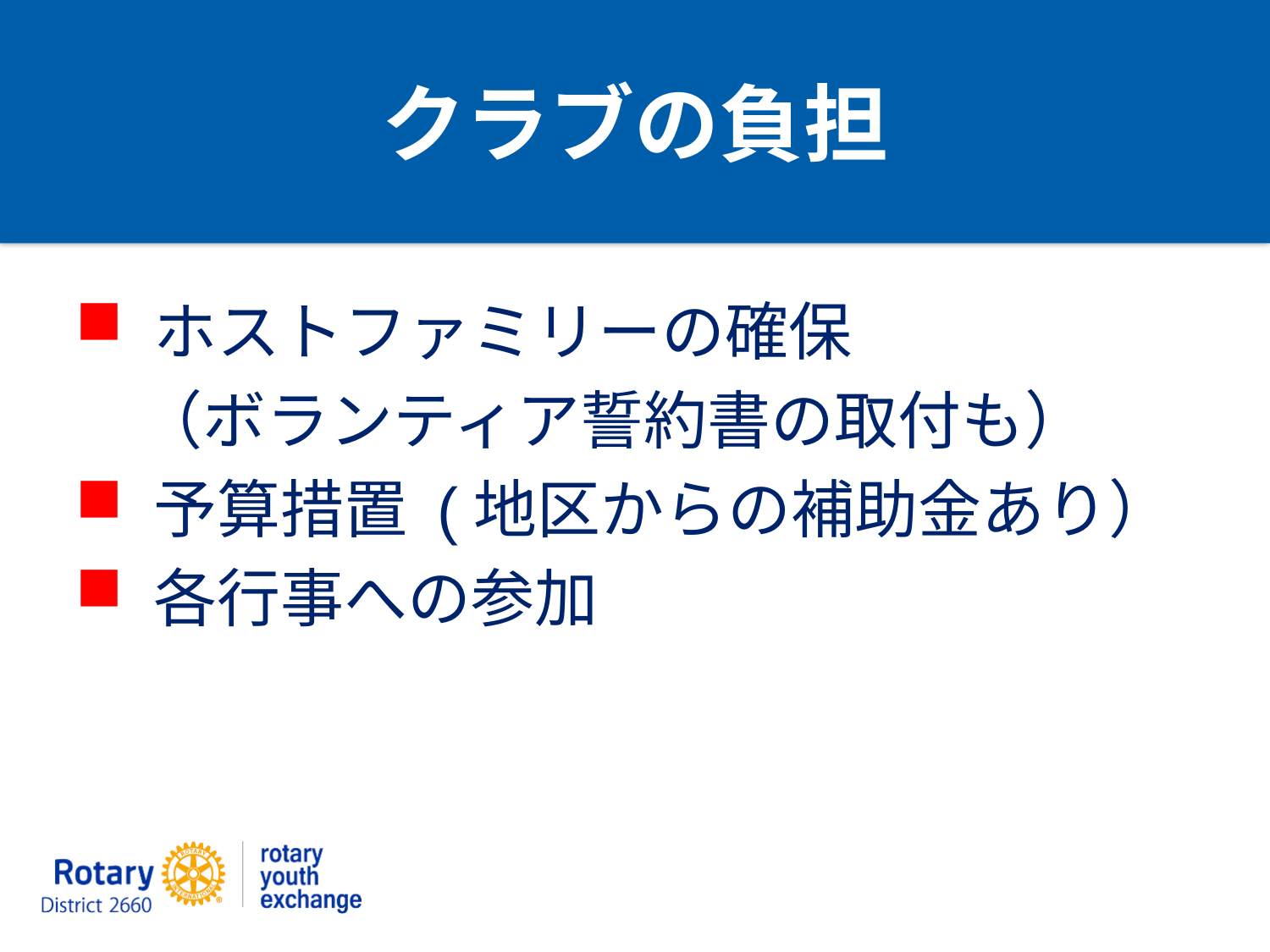

# クラブの負担
 ホストファミリーの確保
　（ボランティア誓約書の取付も）
 予算措置 (地区からの補助金あり）
 各行事への参加